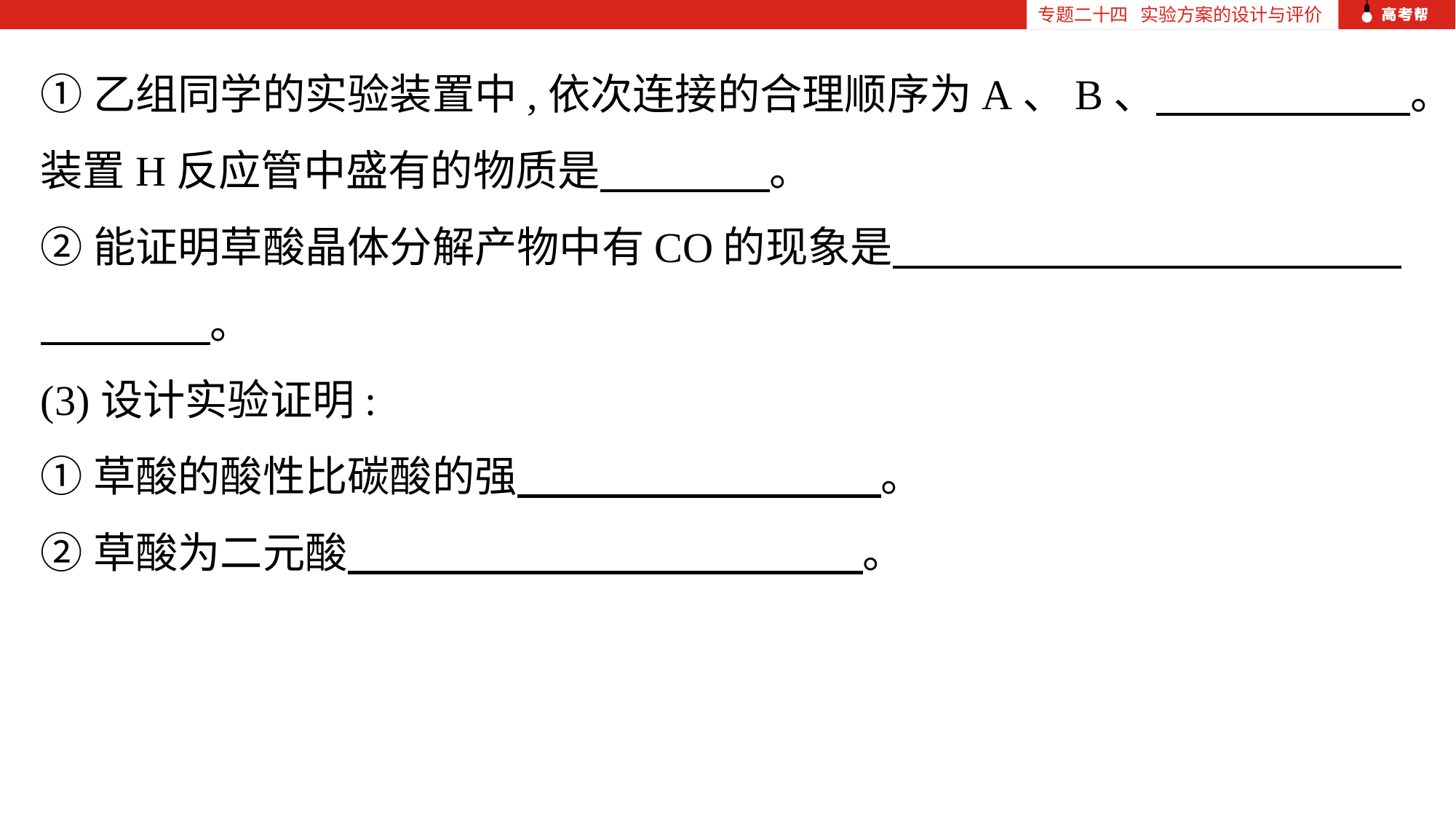

专题二十四   实验方案的设计与评价
①乙组同学的实验装置中,依次连接的合理顺序为A、B、　　　　　　。装置H反应管中盛有的物质是　　　　。
②能证明草酸晶体分解产物中有CO的现象是　　　　　　　　　　　　　　　　。
(3)设计实验证明:
①草酸的酸性比碳酸的强　                                  。
②草酸为二元酸　                                                  。